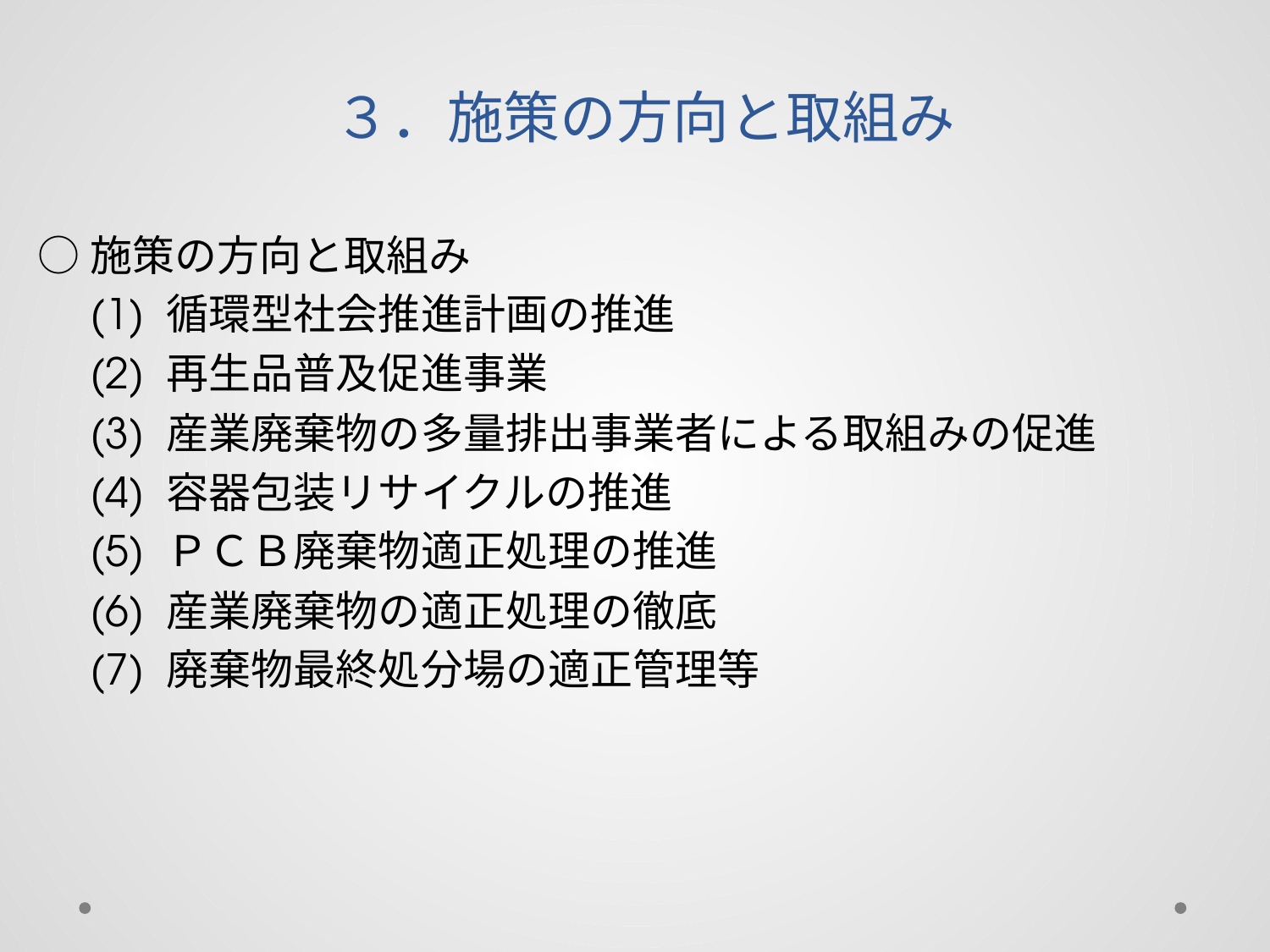

# ３．施策の方向と取組み
○施策の方向と取組み
　(1) 循環型社会推進計画の推進
　(2) 再生品普及促進事業
　(3) 産業廃棄物の多量排出事業者による取組みの促進
　(4) 容器包装リサイクルの推進
　(5) ＰＣＢ廃棄物適正処理の推進
　(6) 産業廃棄物の適正処理の徹底
　(7) 廃棄物最終処分場の適正管理等